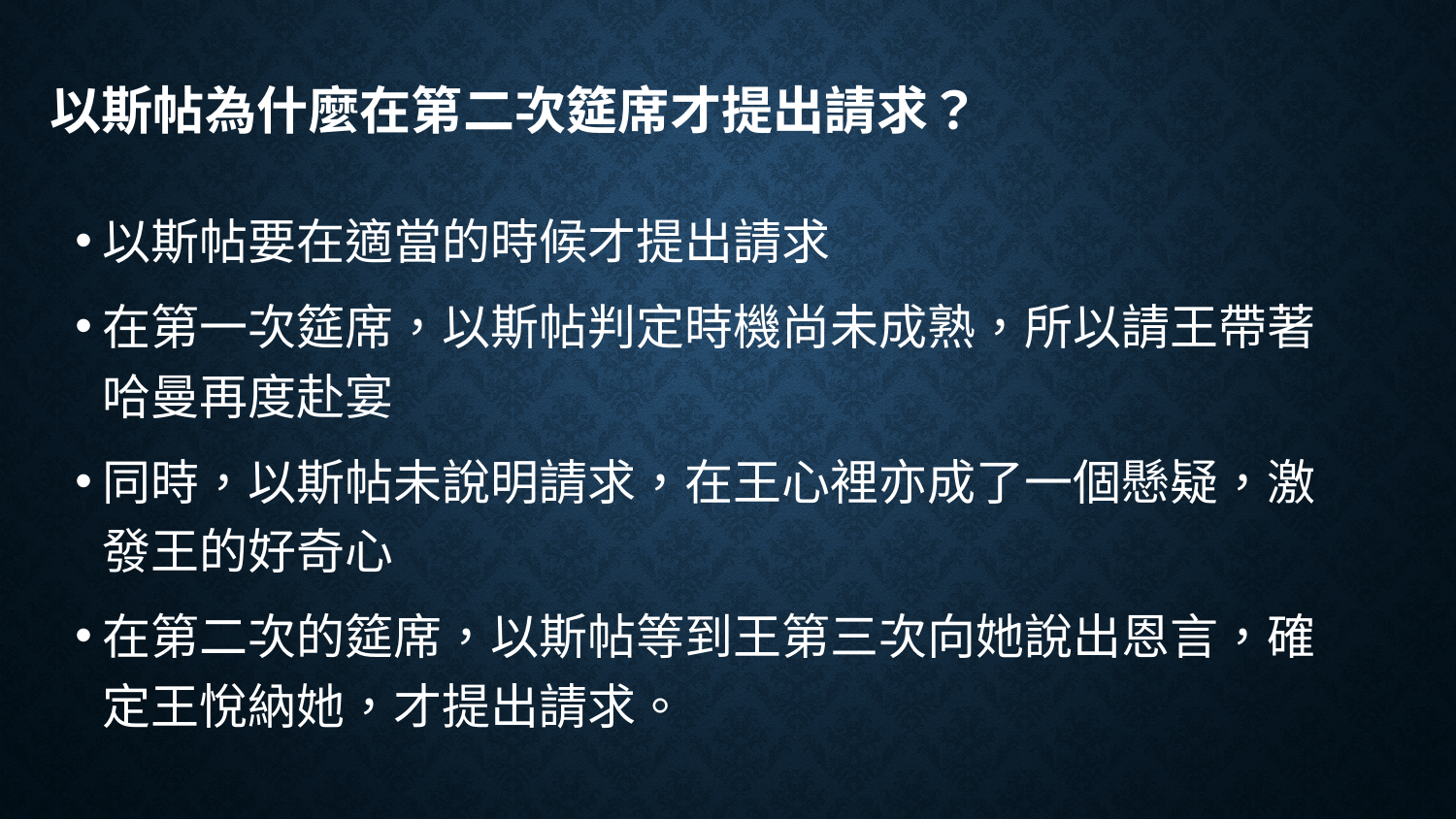

# 以斯帖為什麼在第二次筵席才提出請求？
以斯帖要在適當的時候才提出請求
在第一次筵席，以斯帖判定時機尚未成熟，所以請王帶著哈曼再度赴宴
同時，以斯帖未說明請求，在王心裡亦成了一個懸疑，激發王的好奇心
在第二次的筵席，以斯帖等到王第三次向她說出恩言，確定王悅納她，才提出請求。